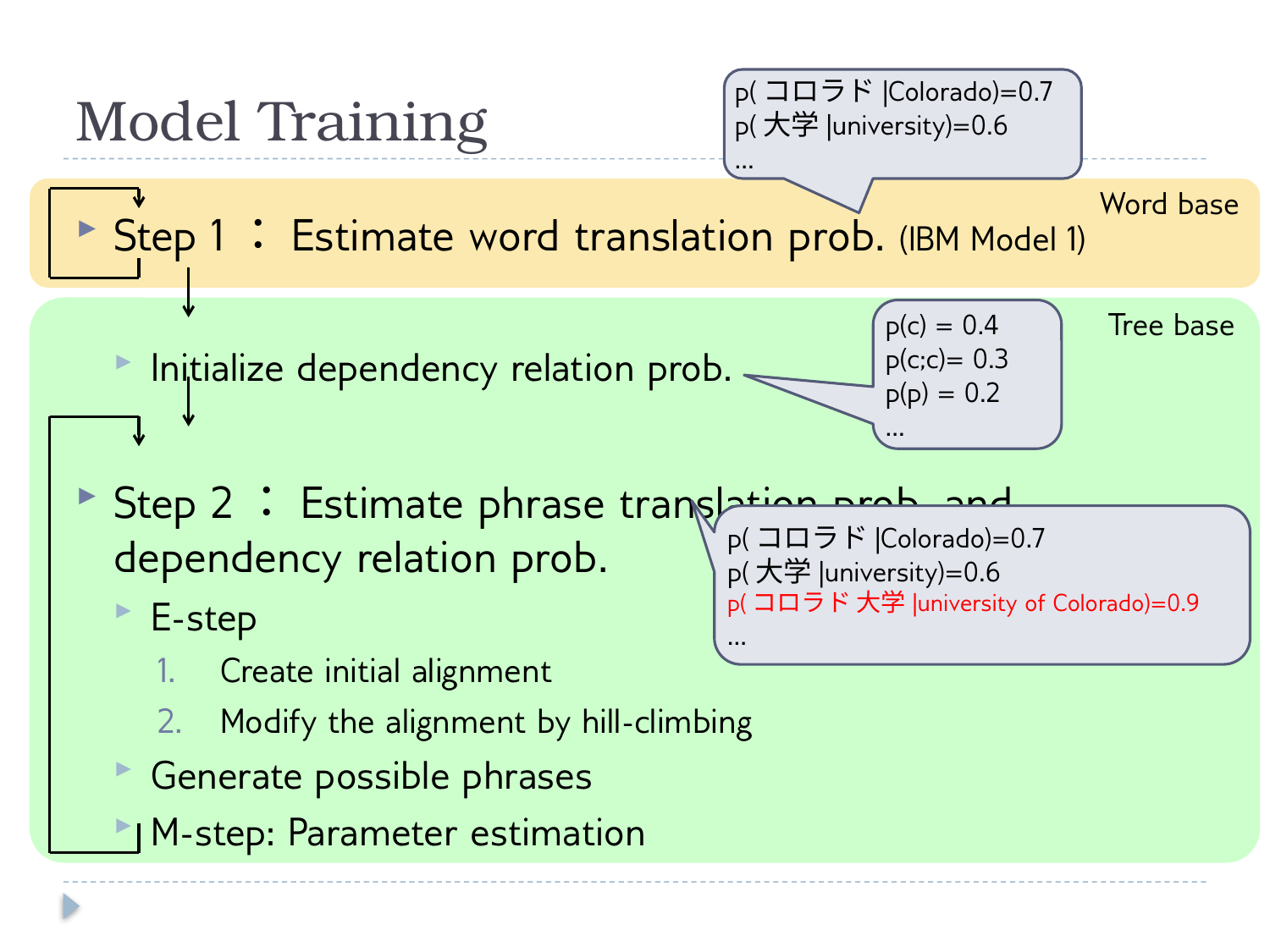

# Model Training
p(コロラド|Colorado)=0.7
p(大学|university)=0.6
…
Word base

Step 1：Estimate word translation prob. (IBM Model 1)

Initialize dependency relation prob.

Step 2：Estimate phrase translation prob. and dependency relation prob.
E-step
Create initial alignment
Modify the alignment by hill-climbing
Generate possible phrases
M-step: Parameter estimation

Tree base
p(c) = 0.4
p(c;c)= 0.3
p(p) = 0.2
…
p(コロラド|Colorado)=0.7
p(大学|university)=0.6
p(コロラド 大学|university of Colorado)=0.9
…